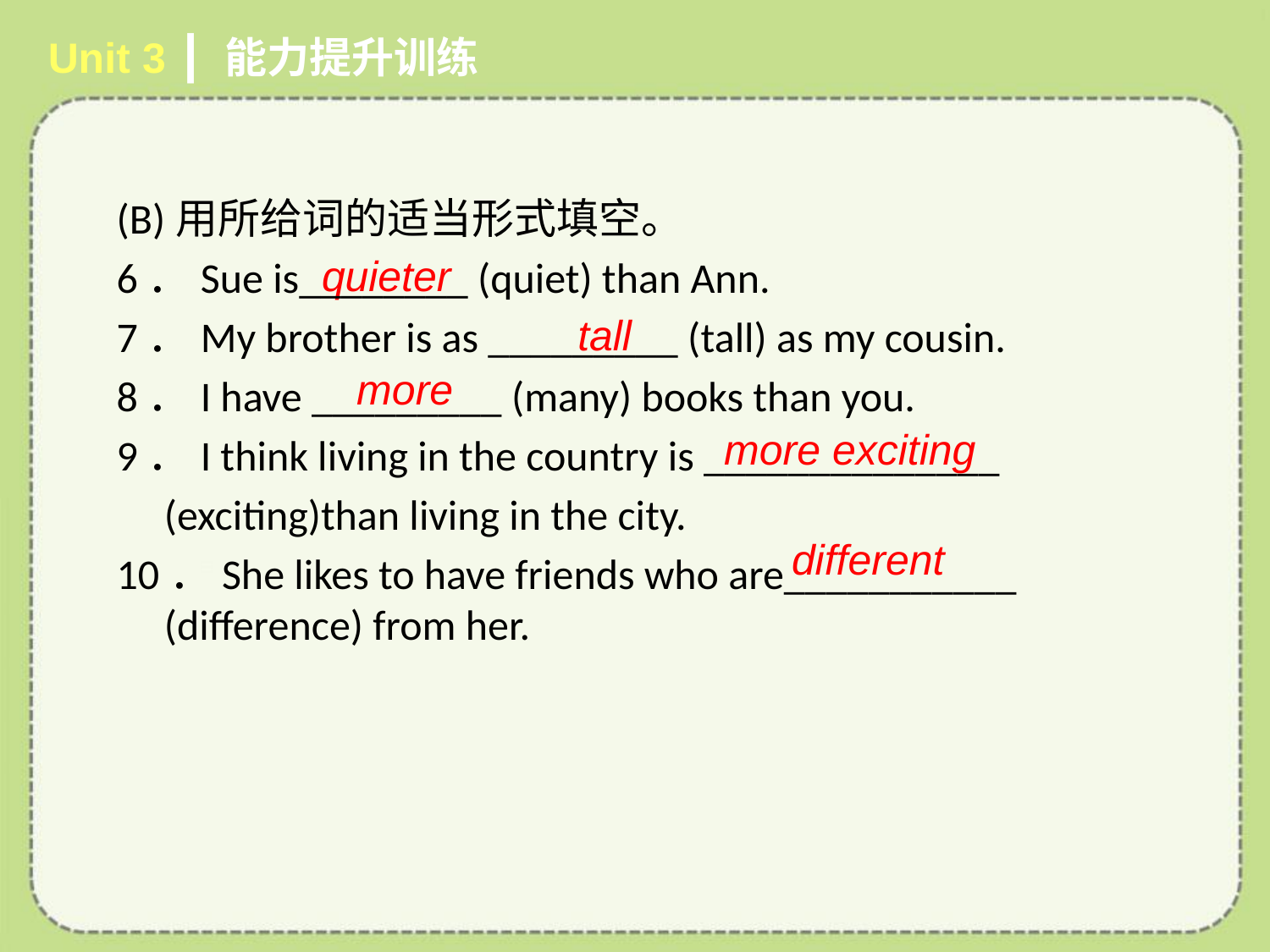

Unit 3 ┃ 能力提升训练
# (B)用所给词的适当形式填空。
6．Sue is________ (quiet) than Ann.
7．My brother is as _________ (tall) as my cousin.
8．I have _________ (many) books than you.
9．I think living in the country is ______________
     (exciting)than living in the city.
10．She likes to have friends who are___________　  　 (difference) from her.
quieter
tall
more

more exciting
 different